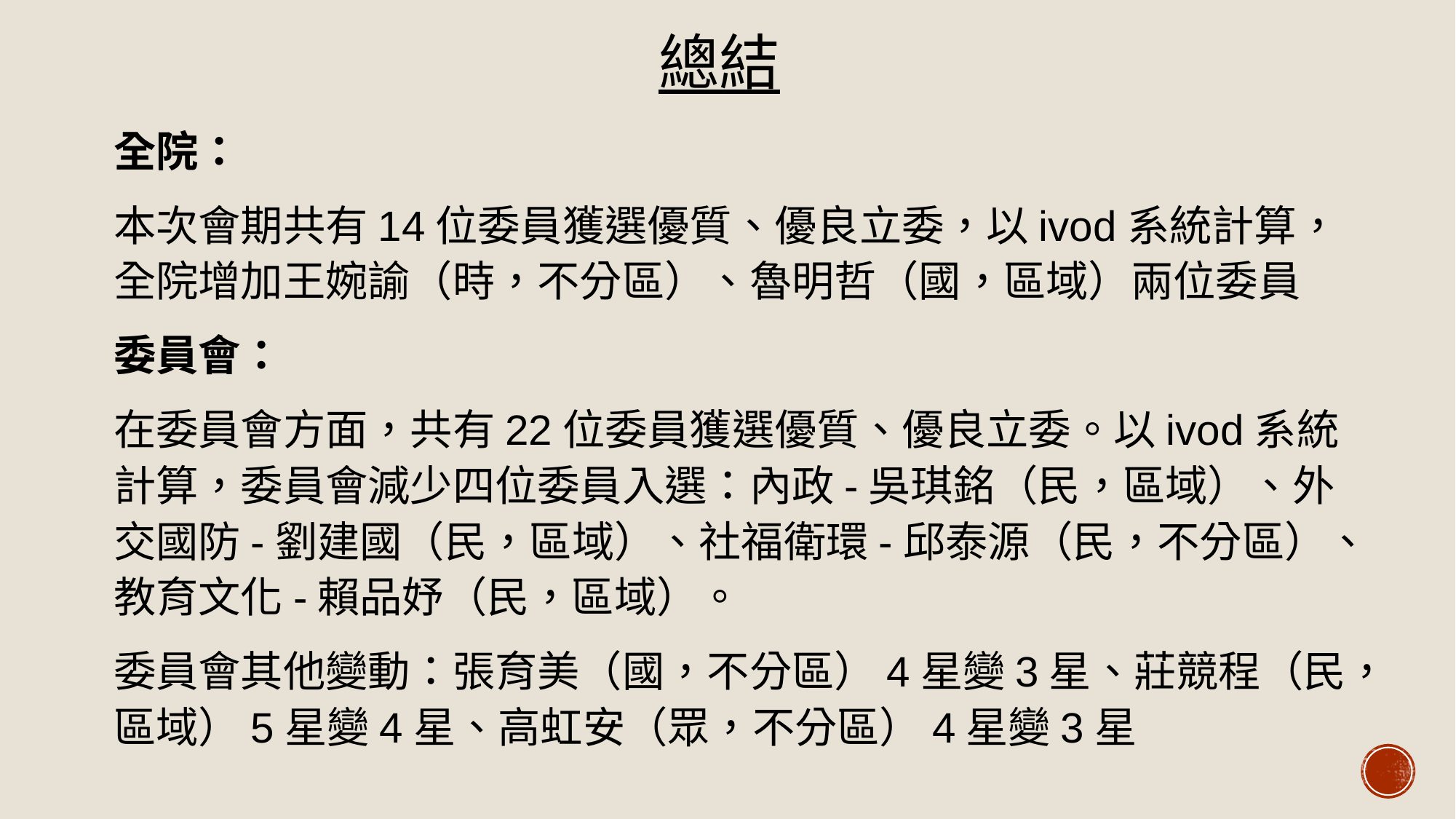

# 總結
全院：
本次會期共有14位委員獲選優質、優良立委，以ivod系統計算，全院增加王婉諭（時，不分區）、魯明哲（國，區域）兩位委員
委員會：
在委員會方面，共有22位委員獲選優質、優良立委。以ivod系統計算，委員會減少四位委員入選：內政-吳琪銘（民，區域）、外交國防-劉建國（民，區域）、社福衛環-邱泰源（民，不分區）、教育文化-賴品妤（民，區域）。
委員會其他變動：張育美（國，不分區）4星變3星、莊競程（民，區域）5星變4星、高虹安（眾，不分區）4星變3星